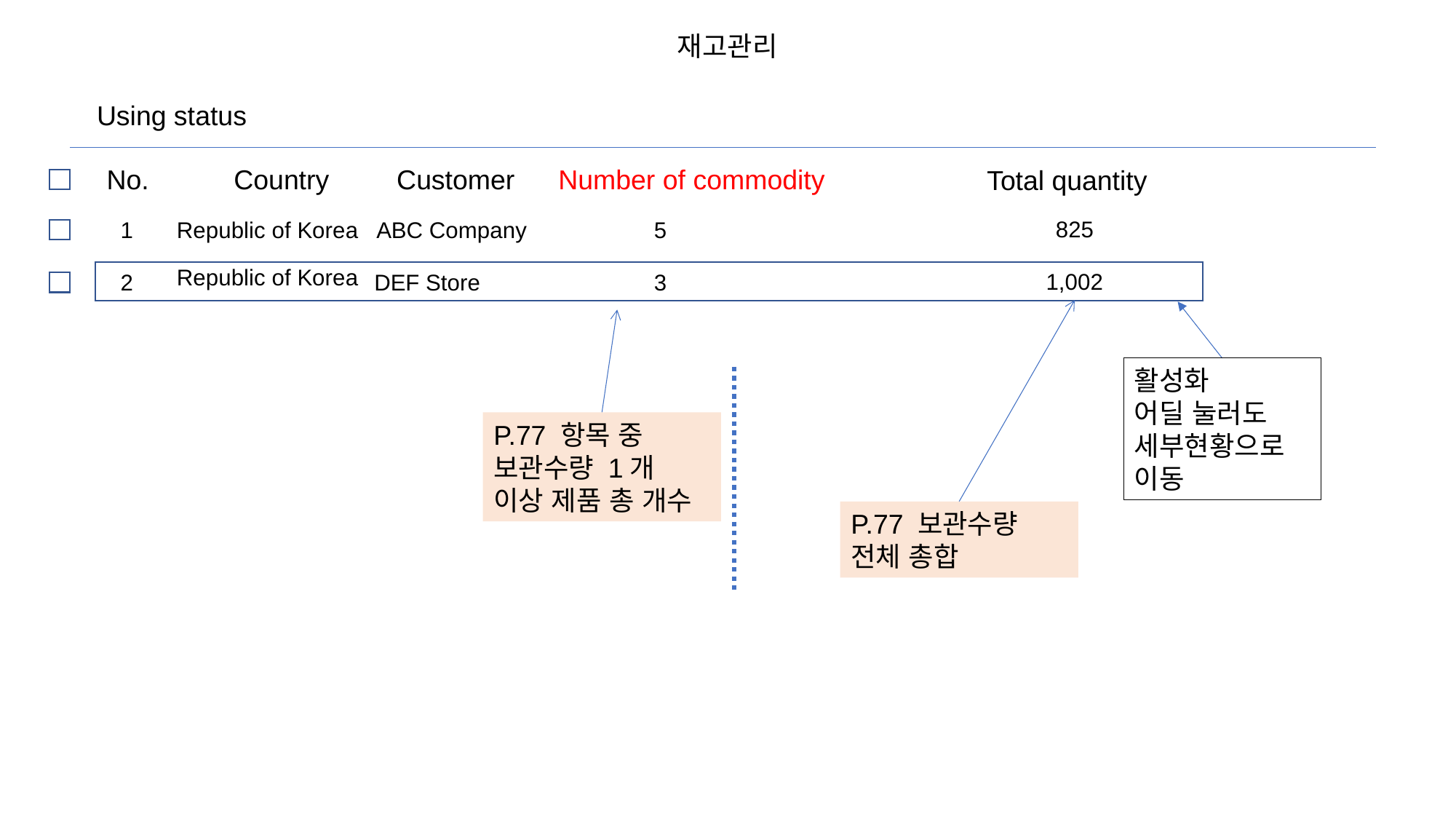

재고관리
Using status
No.
Country
Customer
Number of commodity
Total quantity

825
1
Republic of Korea
ABC Company
5

Republic of Korea

1,002
2
DEF Store
3

활성화
어딜 눌러도 세부현황으로 이동
P.77 항목 중 보관수량 1개 이상 제품 총 개수
P.77 보관수량 전체 총합